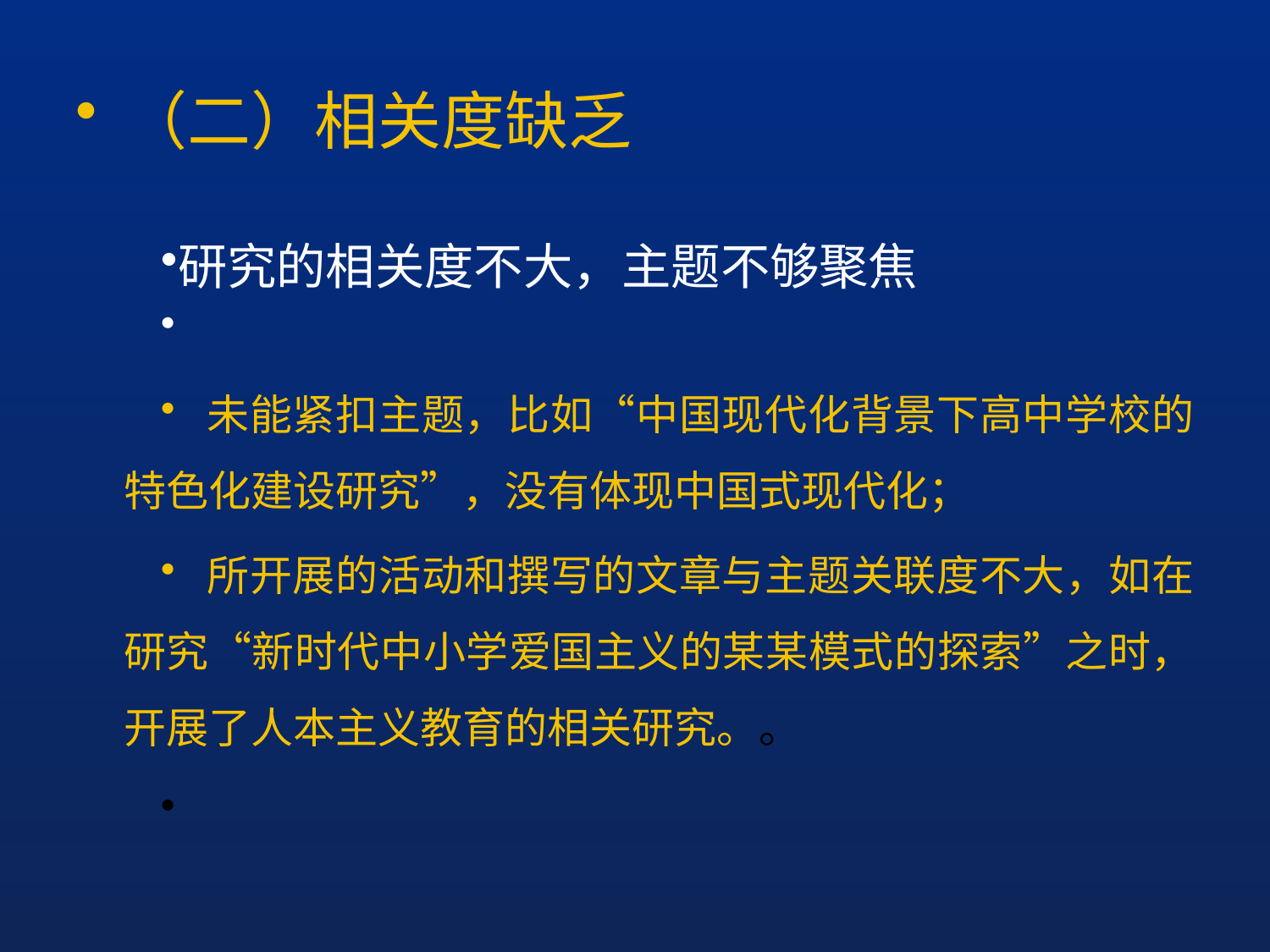

（二）相关度缺乏

研究的相关度不大，主题不够聚焦

  未能紧扣主题，比如“中国现代化背景下高中学校的特色化建设研究”，没有体现中国式现代化；
  所开展的活动和撰写的文章与主题关联度不大，如在研究“新时代中小学爱国主义的某某模式的探索”之时，开展了人本主义教育的相关研究。。

#